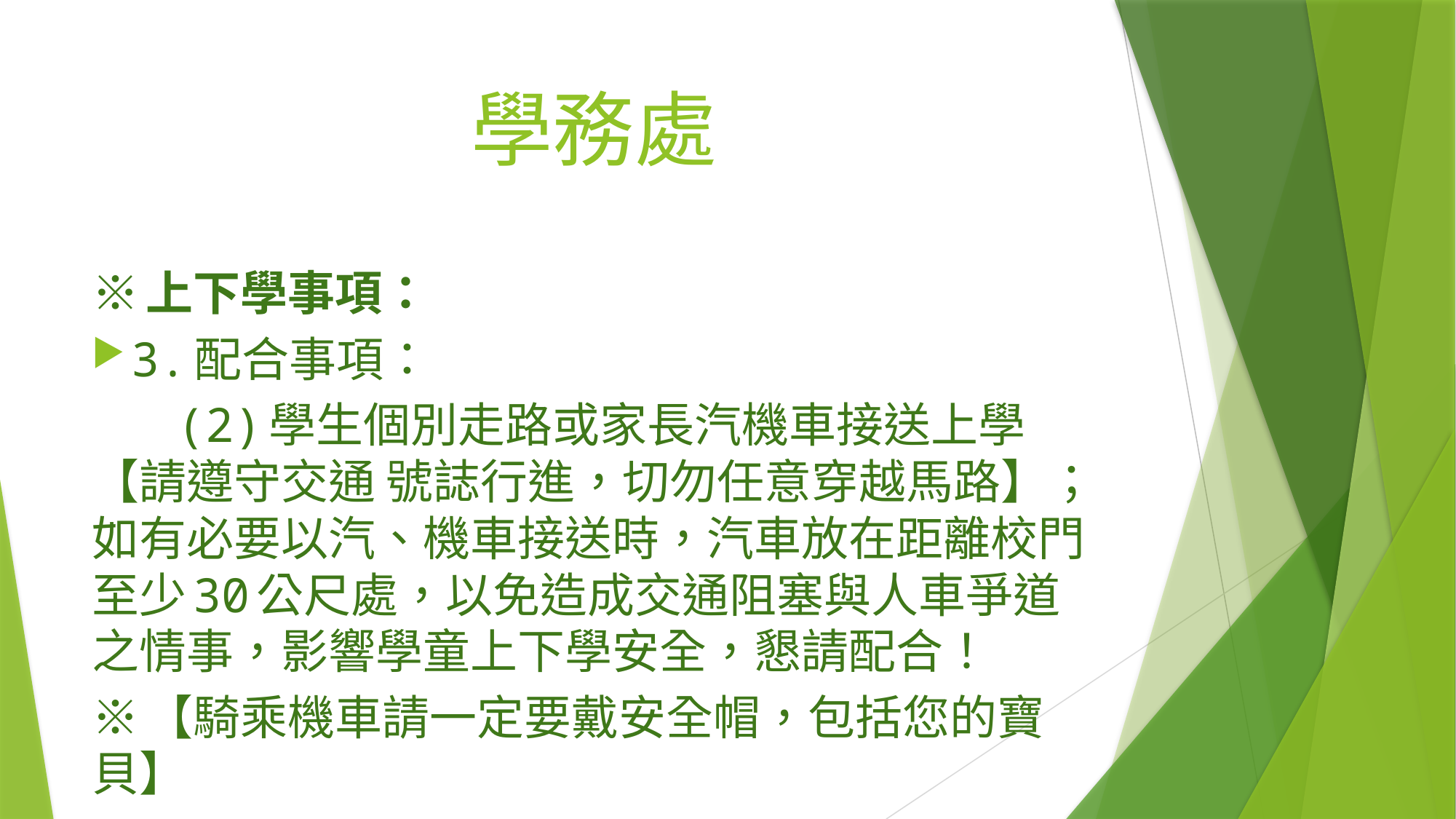

# 學務處
※上下學事項：
3.配合事項：
   (2)學生個別走路或家長汽機車接送上學【請遵守交通 號誌行進，切勿任意穿越馬路】；如有必要以汽、機車接送時，汽車放在距離校門至少30公尺處，以免造成交通阻塞與人車爭道之情事，影響學童上下學安全，懇請配合！
※【騎乘機車請一定要戴安全帽，包括您的寶貝】